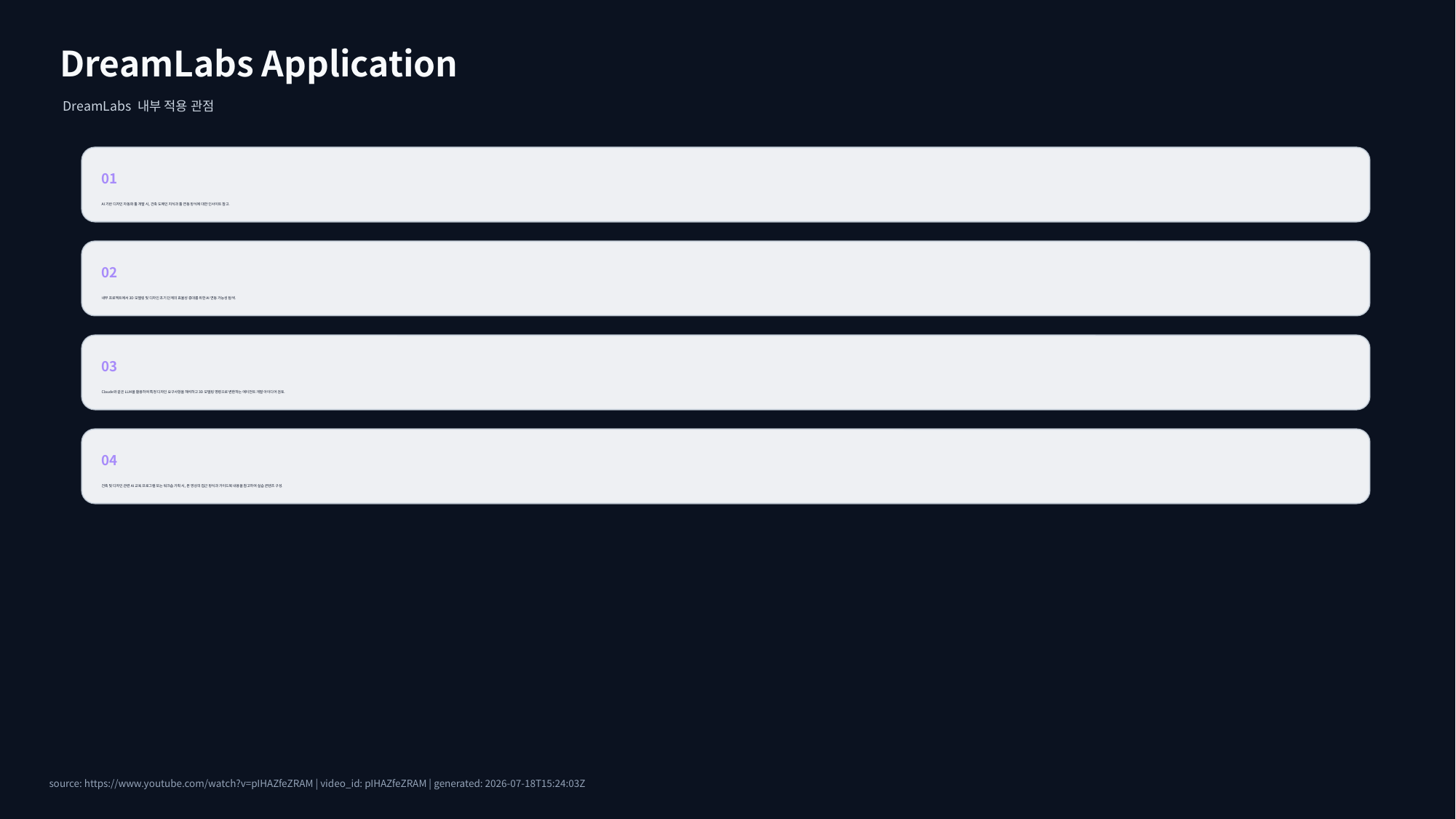

DreamLabs Application
DreamLabs 내부 적용 관점

01
AI 기반 디자인 자동화 툴 개발 시, 건축 도메인 지식과 툴 연동 방식에 대한 인사이트 참고.

02
내부 프로젝트에서 3D 모델링 및 디자인 초기 단계의 효율성 증대를 위한 AI 연동 가능성 탐색.

03
Claude와 같은 LLM을 활용하여 특정 디자인 요구사항을 해석하고 3D 모델링 명령으로 변환하는 에이전트 개발 아이디어 검토.

04
건축 및 디자인 관련 AI 교육 프로그램 또는 워크숍 기획 시, 본 영상의 접근 방식과 가이드북 내용을 참고하여 실습 콘텐츠 구성.
source: https://www.youtube.com/watch?v=pIHAZfeZRAM | video_id: pIHAZfeZRAM | generated: 2026-07-18T15:24:03Z